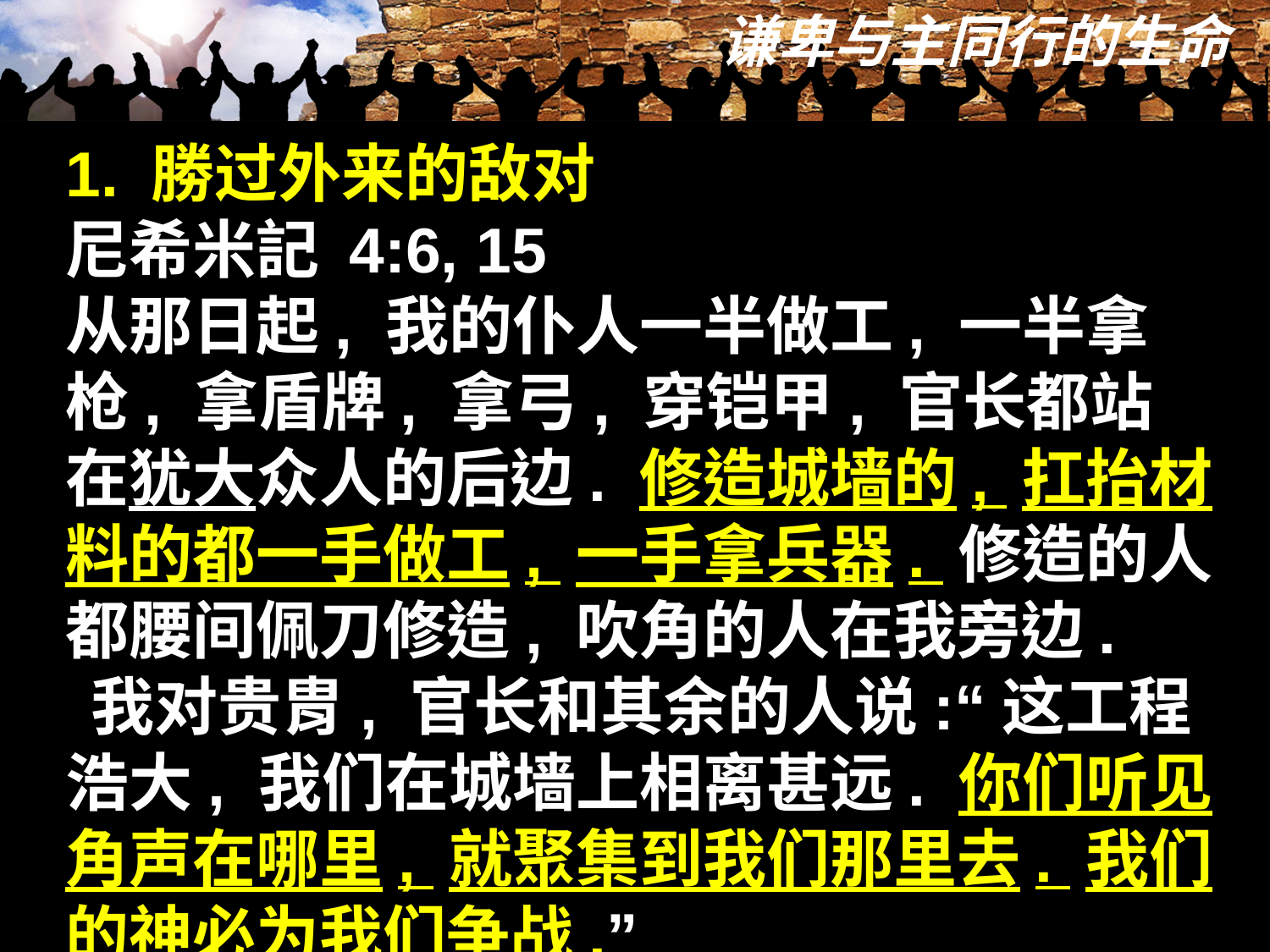

1. 勝过外来的敌对
尼希米記 4:6, 15
从那日起, 我的仆人一半做工, 一半拿枪, 拿盾牌, 拿弓, 穿铠甲, 官长都站在犹大众人的后边. 修造城墙的, 扛抬材料的都一手做工, 一手拿兵器. 修造的人都腰间佩刀修造, 吹角的人在我旁边.  我对贵胄, 官长和其余的人说:“这工程浩大, 我们在城墙上相离甚远. 你们听见角声在哪里, 就聚集到我们那里去. 我们的神必为我们争战.”